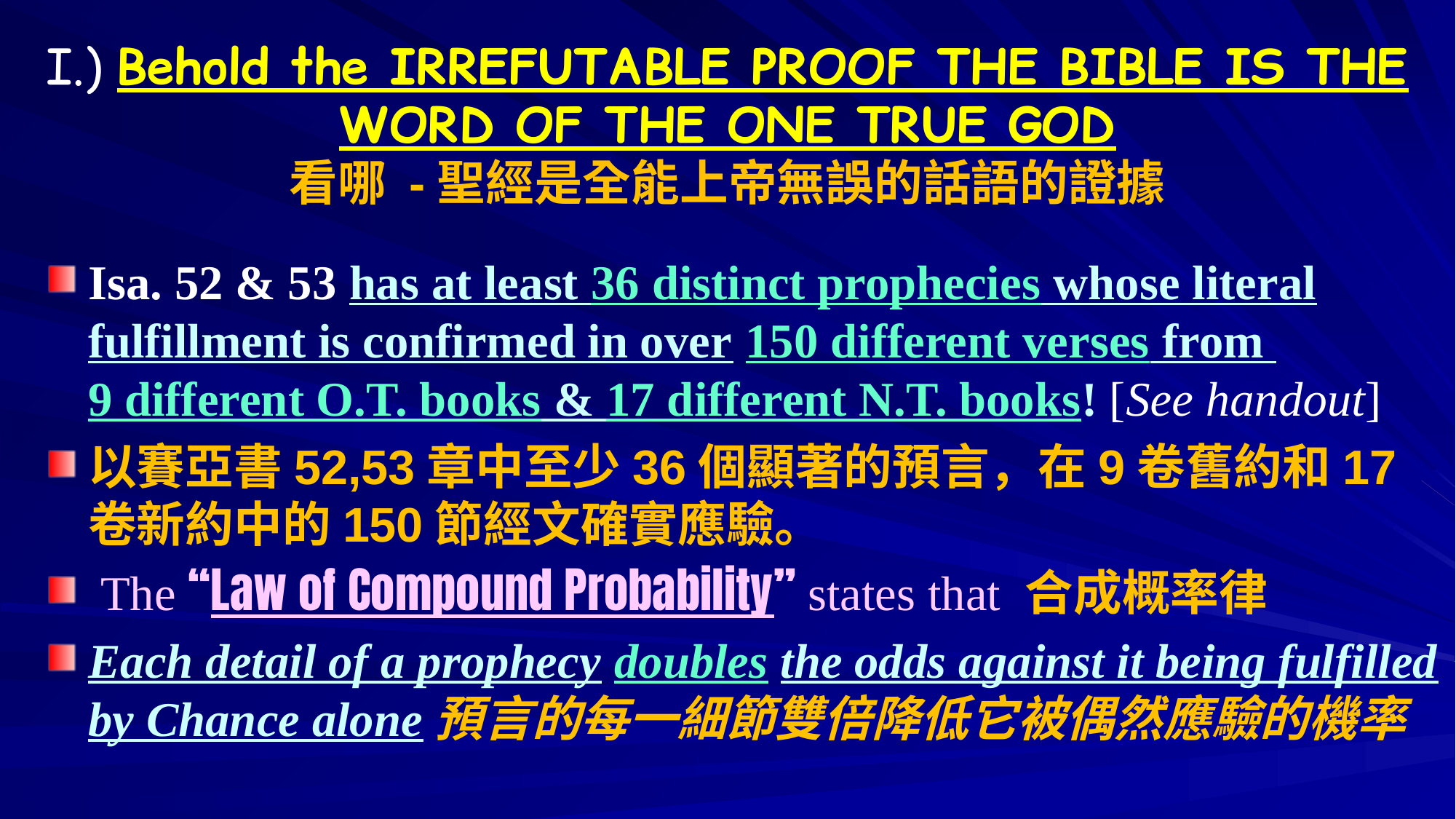

# I.) Behold the IRREFUTABLE PROOF THE BIBLE IS THE WORD OF THE ONE TRUE GOD 看哪 -聖經是全能上帝無誤的話語的證據
Isa. 52 & 53 has at least 36 distinct prophecies whose literal fulfillment is confirmed in over 150 different verses from              9 different O.T. books & 17 different N.T. books! [See handout]
以賽亞書52,53章中至少36個顯著的預言，在9卷舊約和17卷新約中的150節經文確實應驗。
 The “Law of Compound Probability” states that 合成概率律
Each detail of a prophecy doubles the odds against it being fulfilled by Chance alone預言的每一細節雙倍降低它被偶然應驗的機率